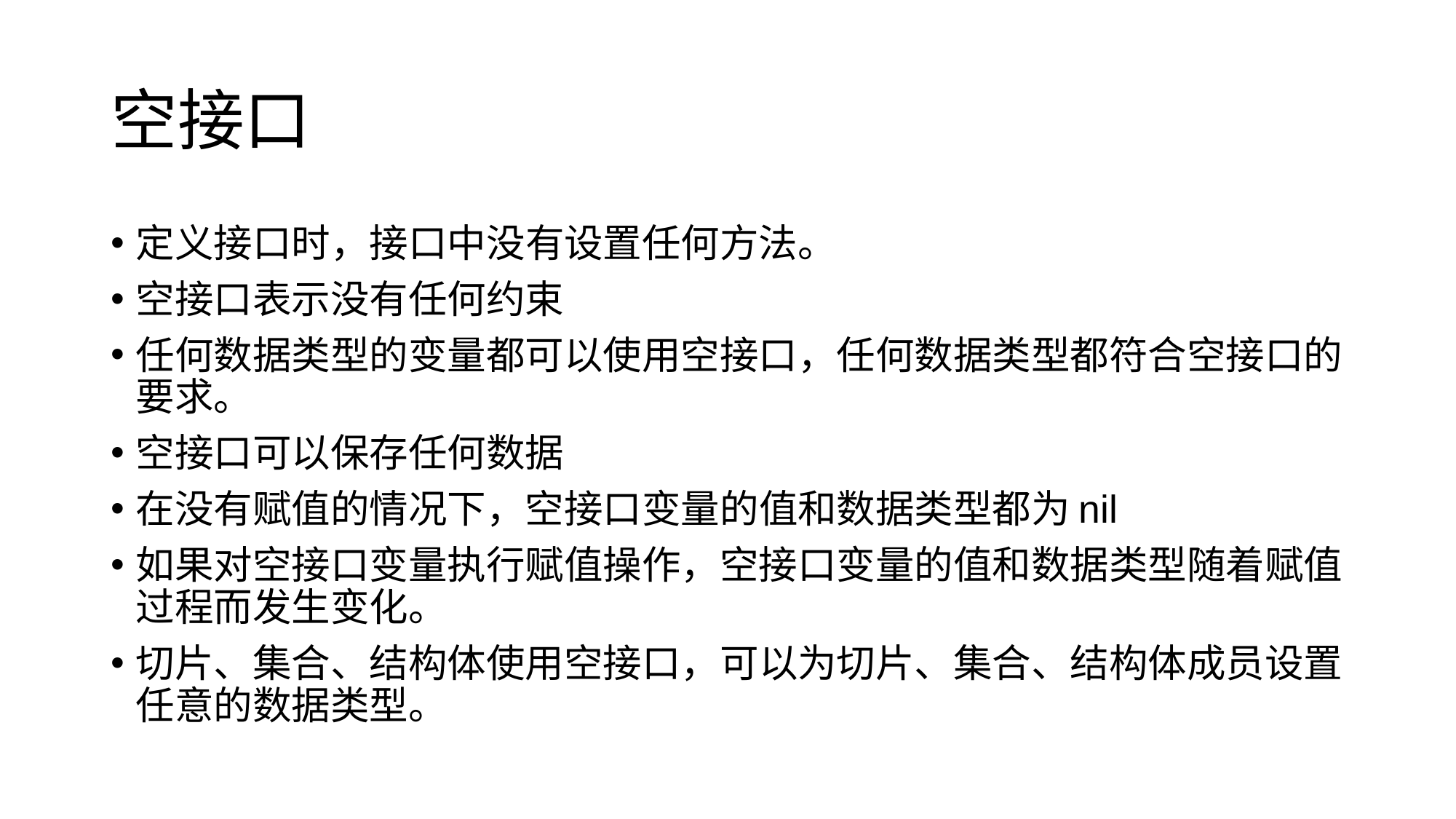

# 空接口
定义接口时，接口中没有设置任何方法。
空接口表示没有任何约束
任何数据类型的变量都可以使用空接口，任何数据类型都符合空接口的要求。
空接口可以保存任何数据
在没有赋值的情况下，空接口变量的值和数据类型都为nil
如果对空接口变量执行赋值操作，空接口变量的值和数据类型随着赋值过程而发生变化。
切片、集合、结构体使用空接口，可以为切片、集合、结构体成员设置任意的数据类型。